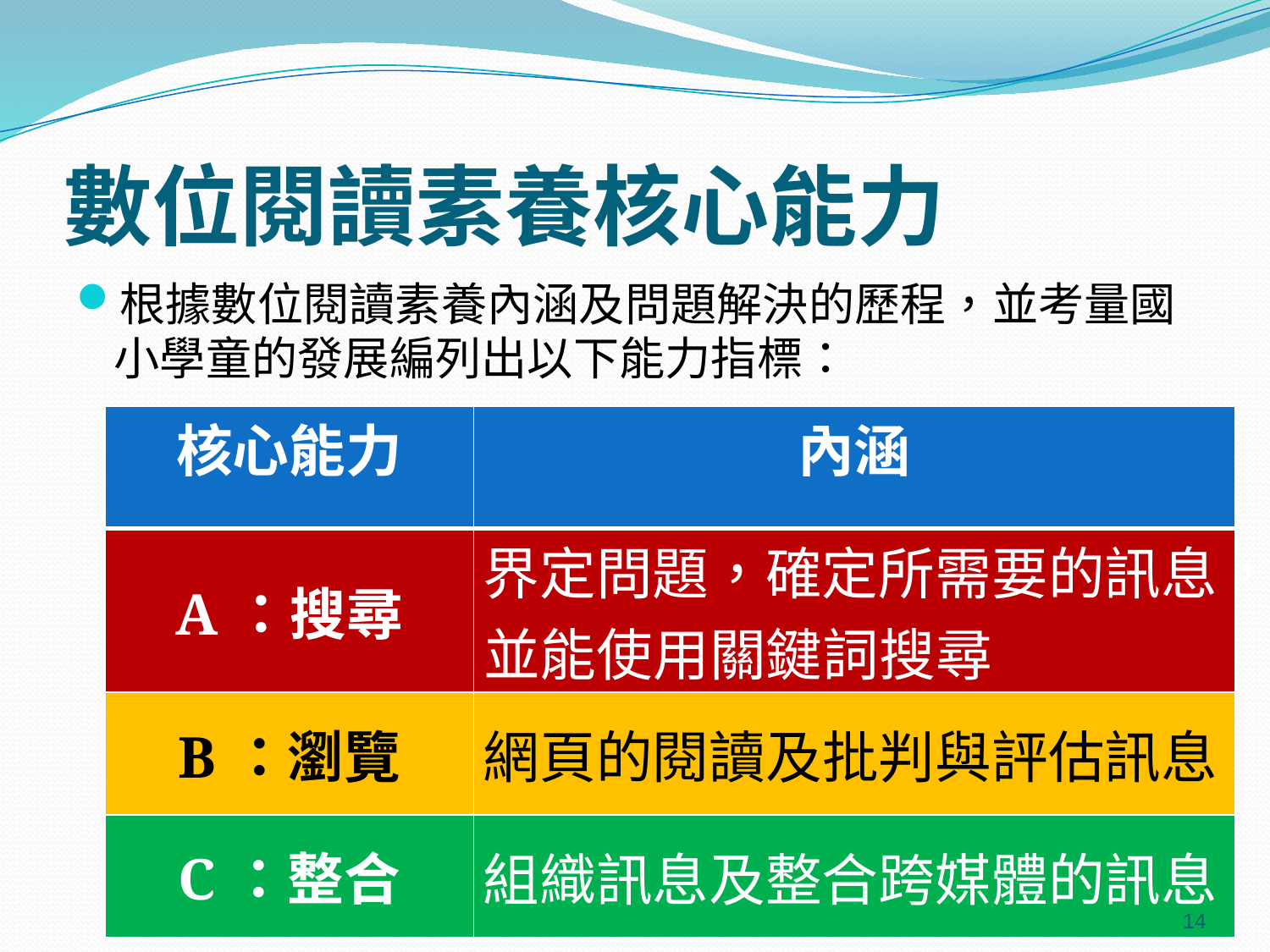

# 數位閱讀素養核心能力
根據數位閱讀素養內涵及問題解決的歷程，並考量國小學童的發展編列出以下能力指標：
| 核心能力 | 內涵 |
| --- | --- |
| A：搜尋 | 界定問題，確定所需要的訊息，並能使用關鍵詞搜尋 |
| B：瀏覽 | 網頁的閱讀及批判與評估訊息 |
| C：整合 | 組織訊息及整合跨媒體的訊息 |
14